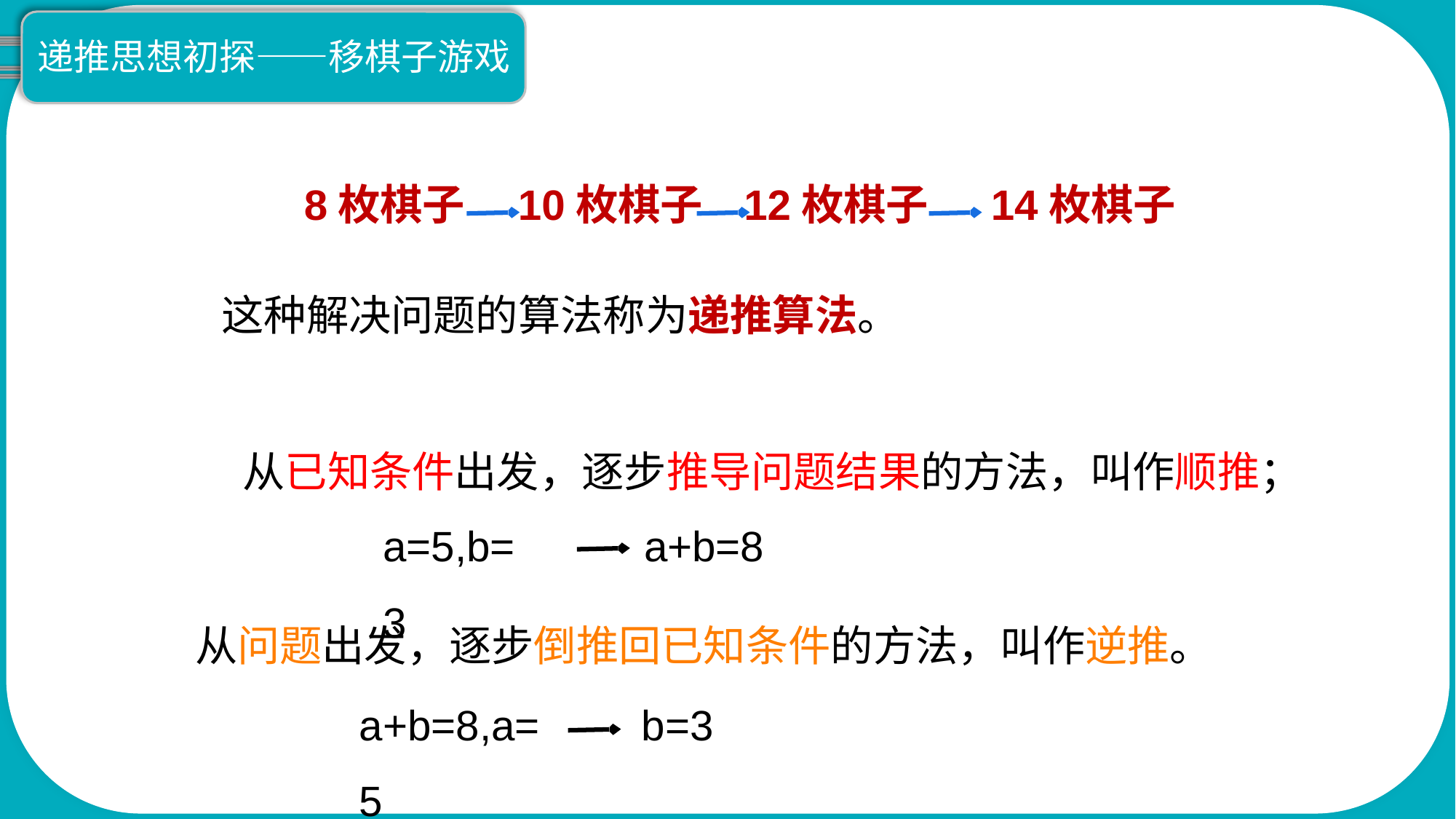

递推思想初探——移棋子游戏
8枚棋子
12枚棋子
10枚棋子
14枚棋子

    这种解决问题的算法称为递推算法。
从已知条件出发，逐步推导问题结果的方法，叫作顺推；
a+b=8
a=5,b=3

    从问题出发，逐步倒推回已知条件的方法，叫作逆推。
b=3
a+b=8,a=5